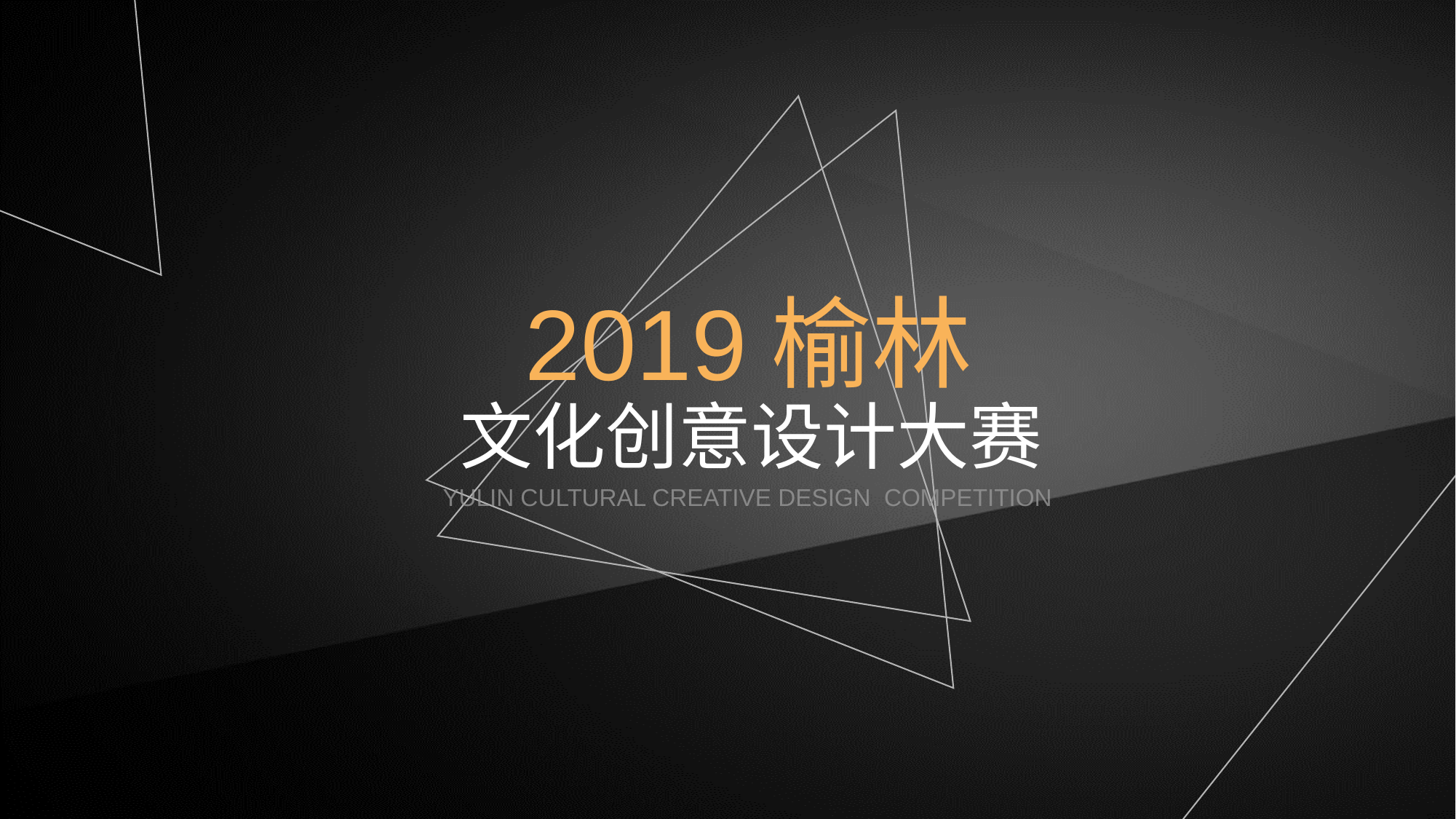

2019榆林
文化创意设计大赛
YULIN CULTURAL CREATIVE DESIGN  COMPETITION